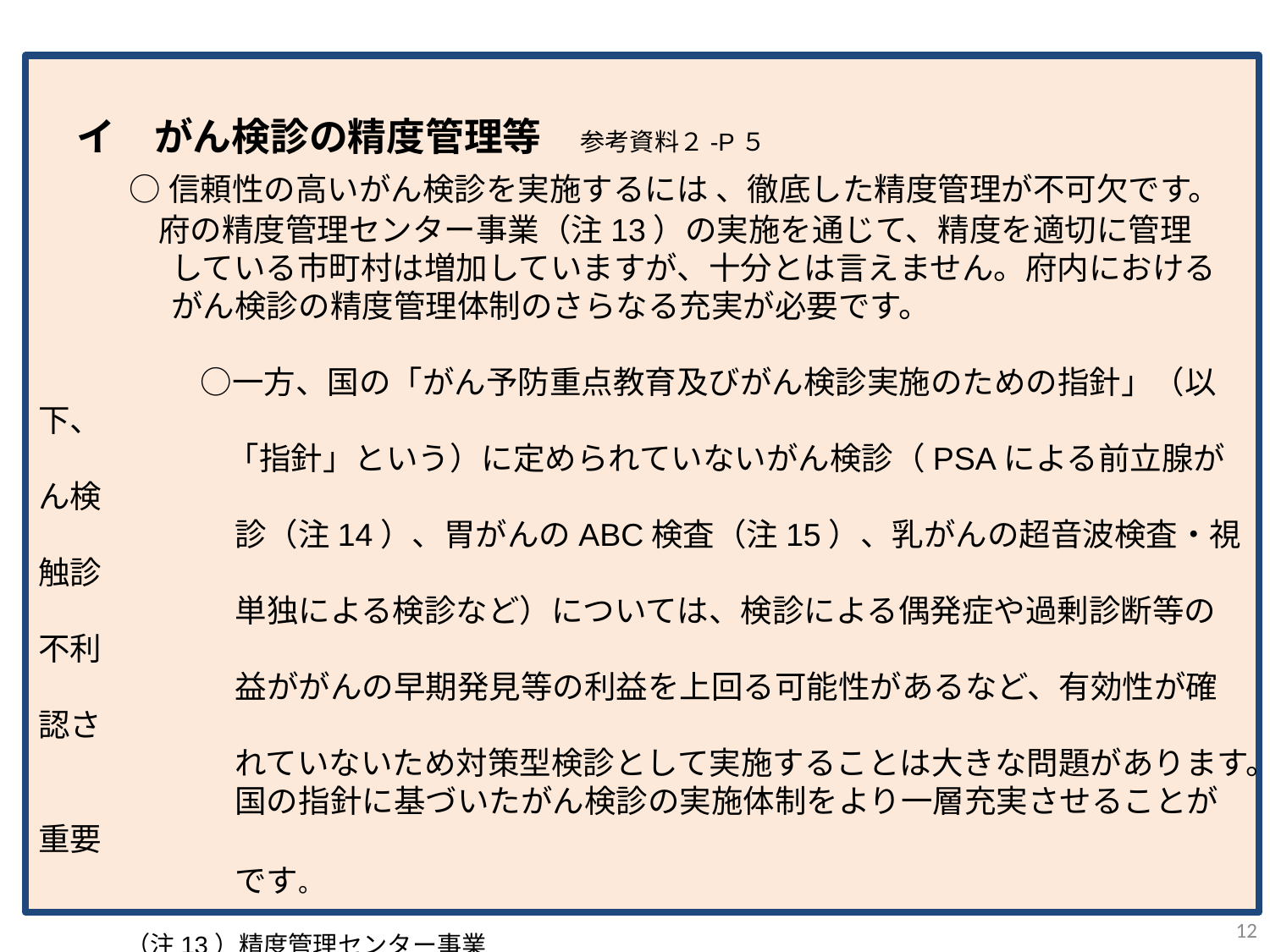

イ　がん検診の精度管理等　参考資料２-P５
   ○信頼性の高いがん検診を実施するには 、徹底した精度管理が不可欠です。
       府の精度管理センター事業（注13）の実施を通じて、精度を適切に管理
　　 している市町村は増加していますが、十分とは言えません。府内における
　　 がん検診の精度管理体制のさらなる充実が必要です。

    　　○一方、国の「がん予防重点教育及びがん検診実施のための指針」（以下、
　　　　「指針」という）に定められていないがん検診（PSAによる前立腺がん検
　　　　 診（注14）、胃がんのABC検査（注15）、乳がんの超音波検査・視触診
　　　　 単独による検診など）については、検診による偶発症や過剰診断等の不利
　　　　 益ががんの早期発見等の利益を上回る可能性があるなど、有効性が確認さ
　　　　 れていないため対策型検診として実施することは大きな問題があります。
　　　　 国の指針に基づいたがん検診の実施体制をより一層充実させることが重要
　　　　 です。

　（注13）精度管理センター事業
　　　　　 大阪がん循環器病予防センターに設置した精度管理センターにおいて、検診機関としてのノウハウを活用し、
　　　　　 大阪府と連携しながら、市町村ごとのがん検診の課題について分析・助言を行う事業です。

12